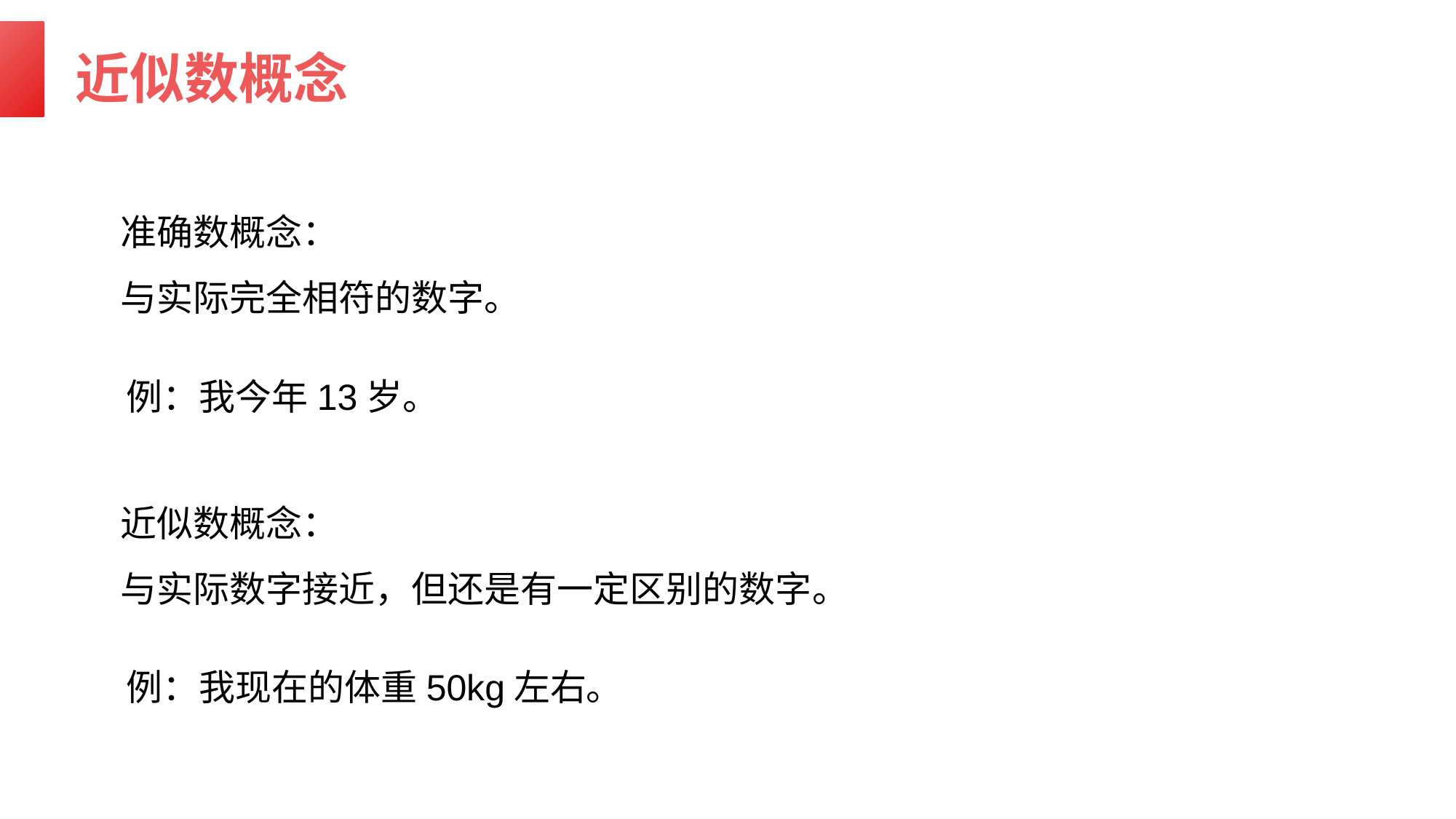

近似数概念
准确数概念：
与实际完全相符的数字。
例：我今年13岁。
近似数概念：
与实际数字接近，但还是有一定区别的数字。
例：我现在的体重50kg左右。